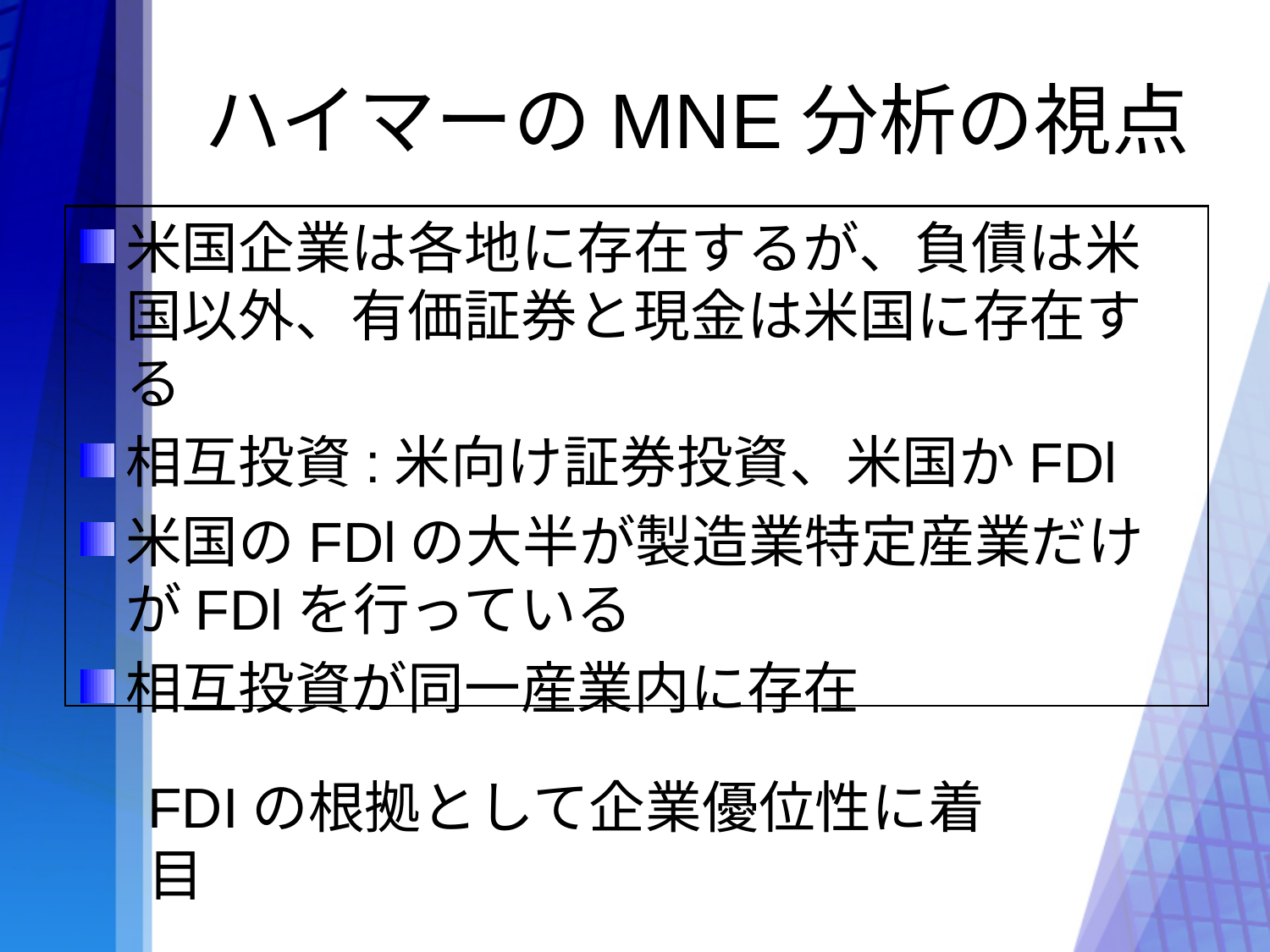

# ハイマーのMNE分析の視点
米国企業は各地に存在するが、負債は米国以外、有価証券と現金は米国に存在する
相互投資:米向け証券投資、米国かFDl
米国のFDlの大半が製造業特定産業だけがFDlを行っている
相互投資が同一産業内に存在

FDIの根拠として企業優位性に着目